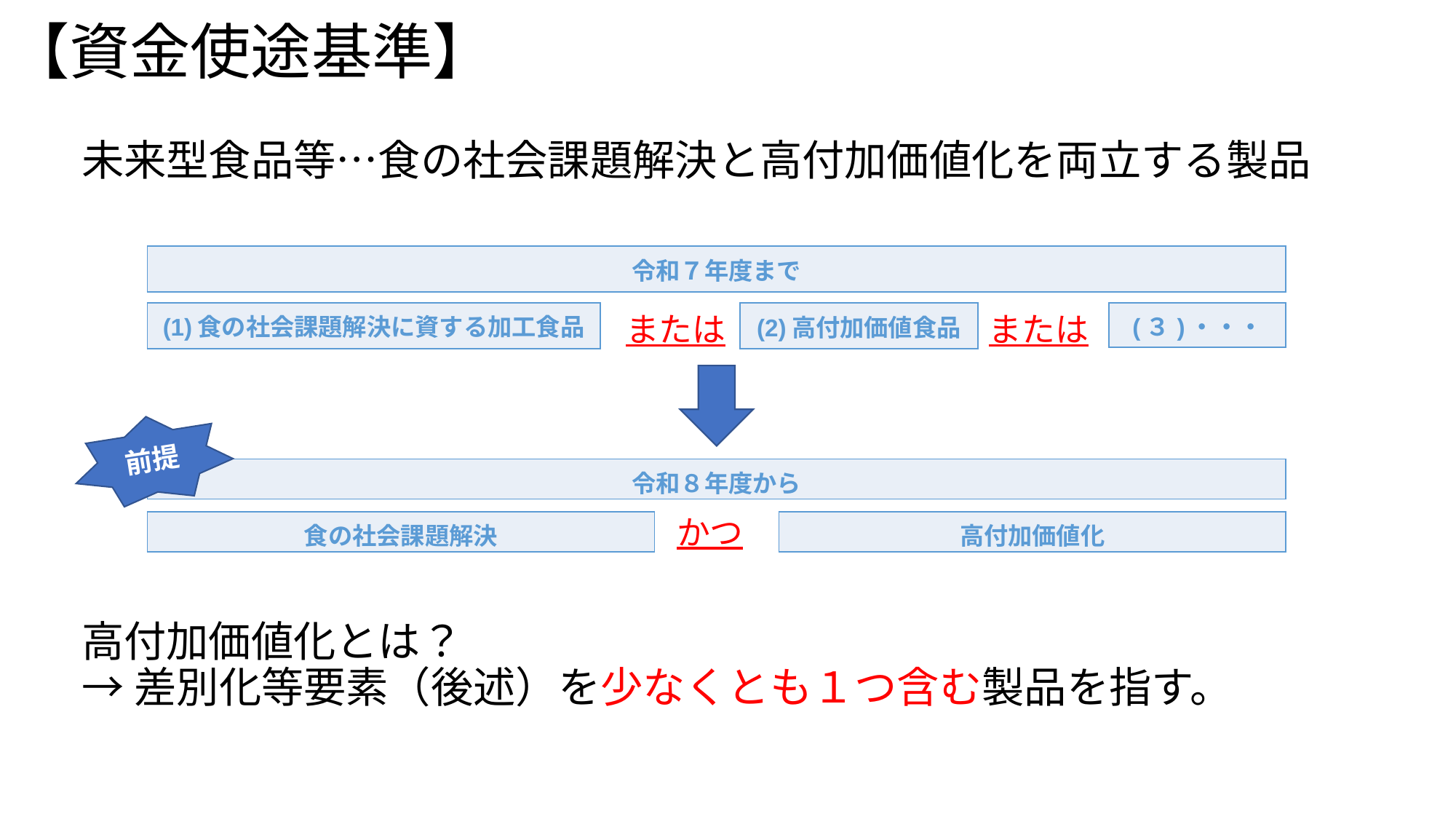

【資金使途基準】
未来型食品等…食の社会課題解決と高付加価値化を両立する製品
| 令和７年度まで |
| --- |
| (1)食の社会課題解決に資する加工食品 |
| --- |
または
| (2)高付加価値食品 |
| --- |
または
| (３)・・・ |
| --- |

前提
| 令和８年度から |
| --- |
かつ
| 食の社会課題解決 |
| --- |
| 高付加価値化 |
| --- |
高付加価値化とは？
→差別化等要素（後述）を少なくとも１つ含む製品を指す。